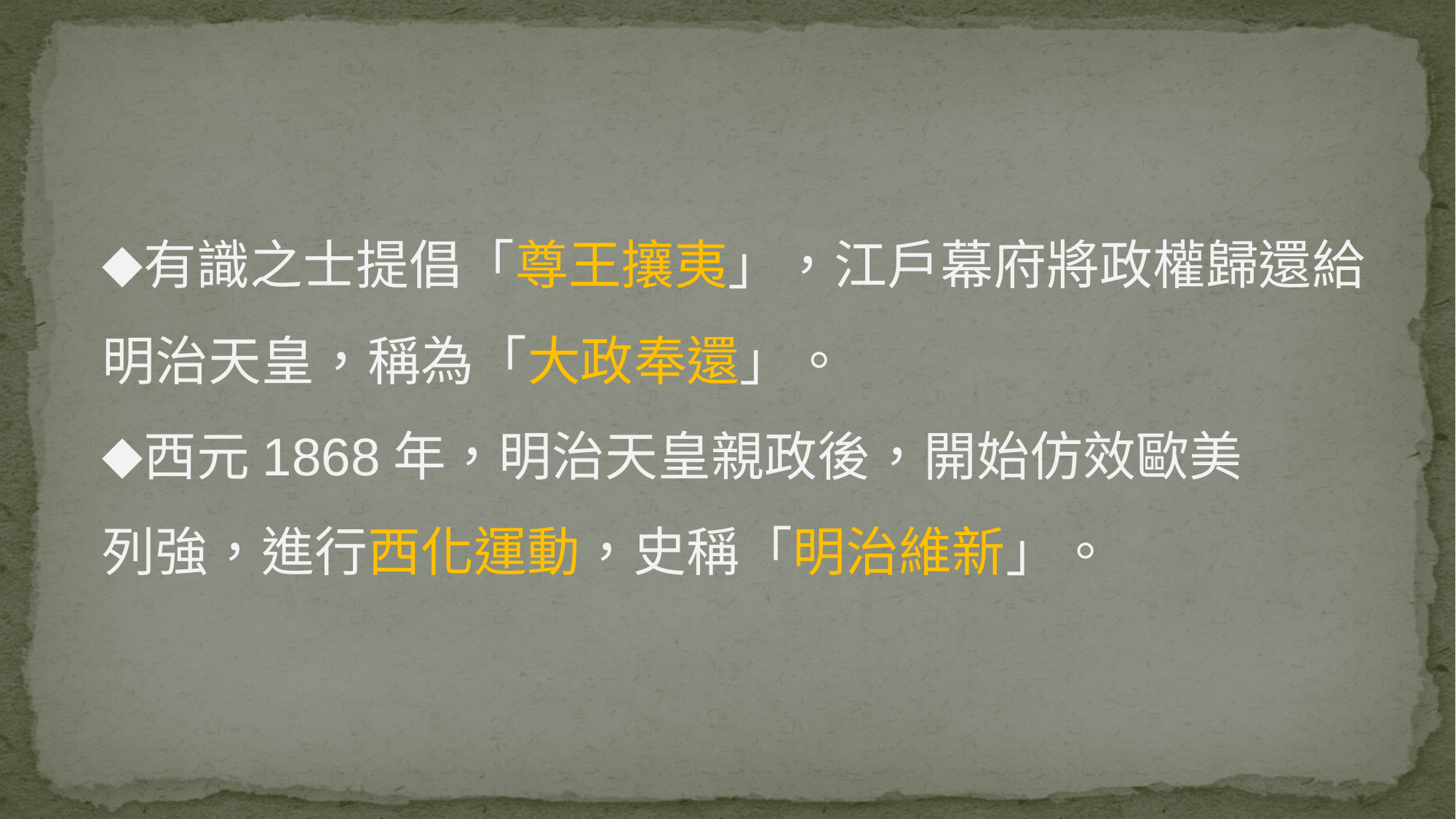

有識之士提倡「尊王攘夷」，江戶幕府將政權歸還給明治天皇，稱為「大政奉還」。
西元1868年，明治天皇親政後，開始仿效歐美
列強，進行西化運動，史稱「明治維新」。